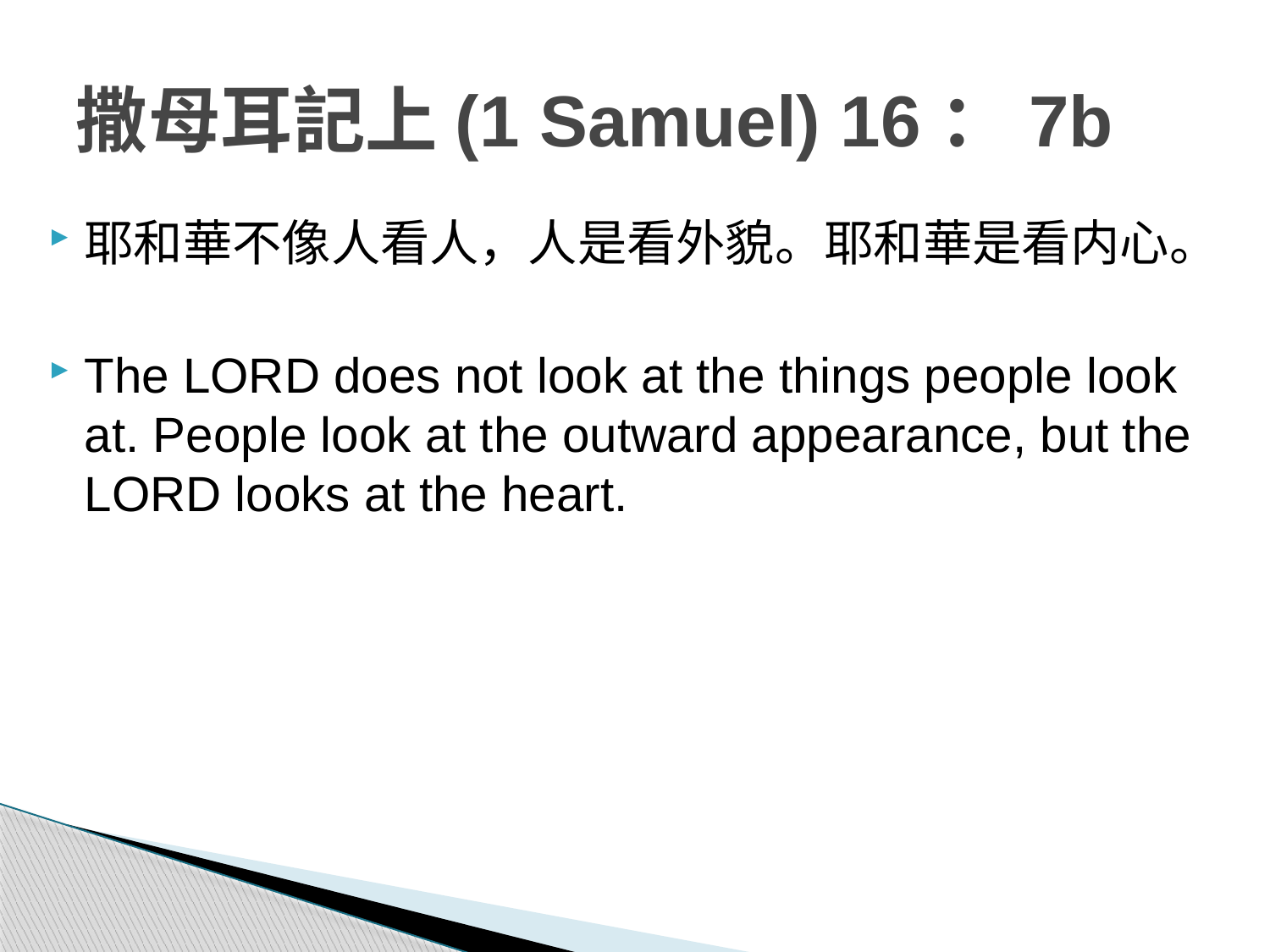

# 撒母耳記上(1 Samuel) 16：7b
耶和華不像人看人，人是看外貌。耶和華是看内心。

The LORD does not look at the things people look at. People look at the outward appearance, but the LORD looks at the heart.